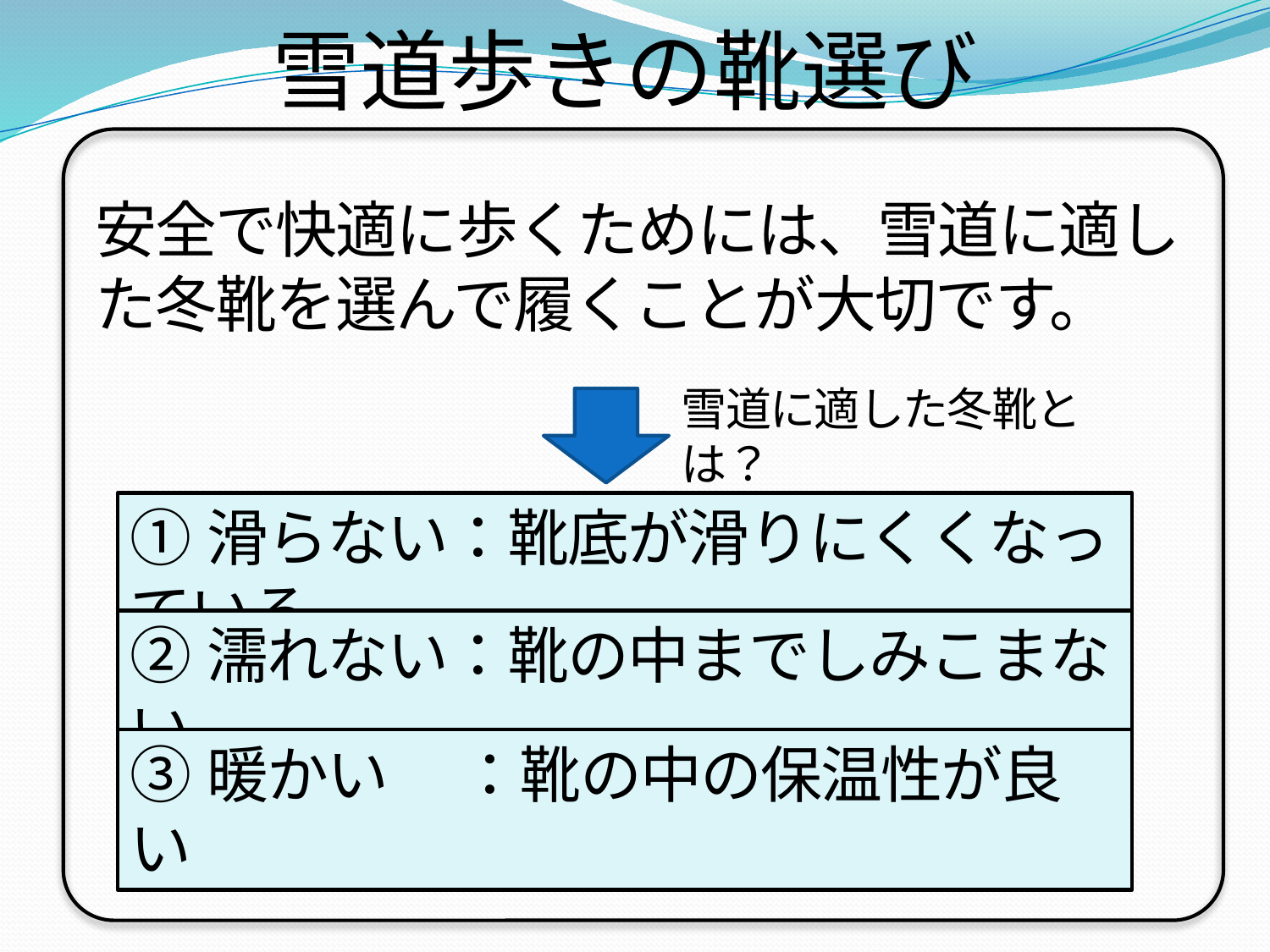

雪道歩きの靴選び

安全で快適に歩くためには、雪道に適した冬靴を選んで履くことが大切です。

雪道に適した冬靴とは？
①滑らない：靴底が滑りにくくなっている
②濡れない：靴の中までしみこまない
③暖かい　 ：靴の中の保温性が良い